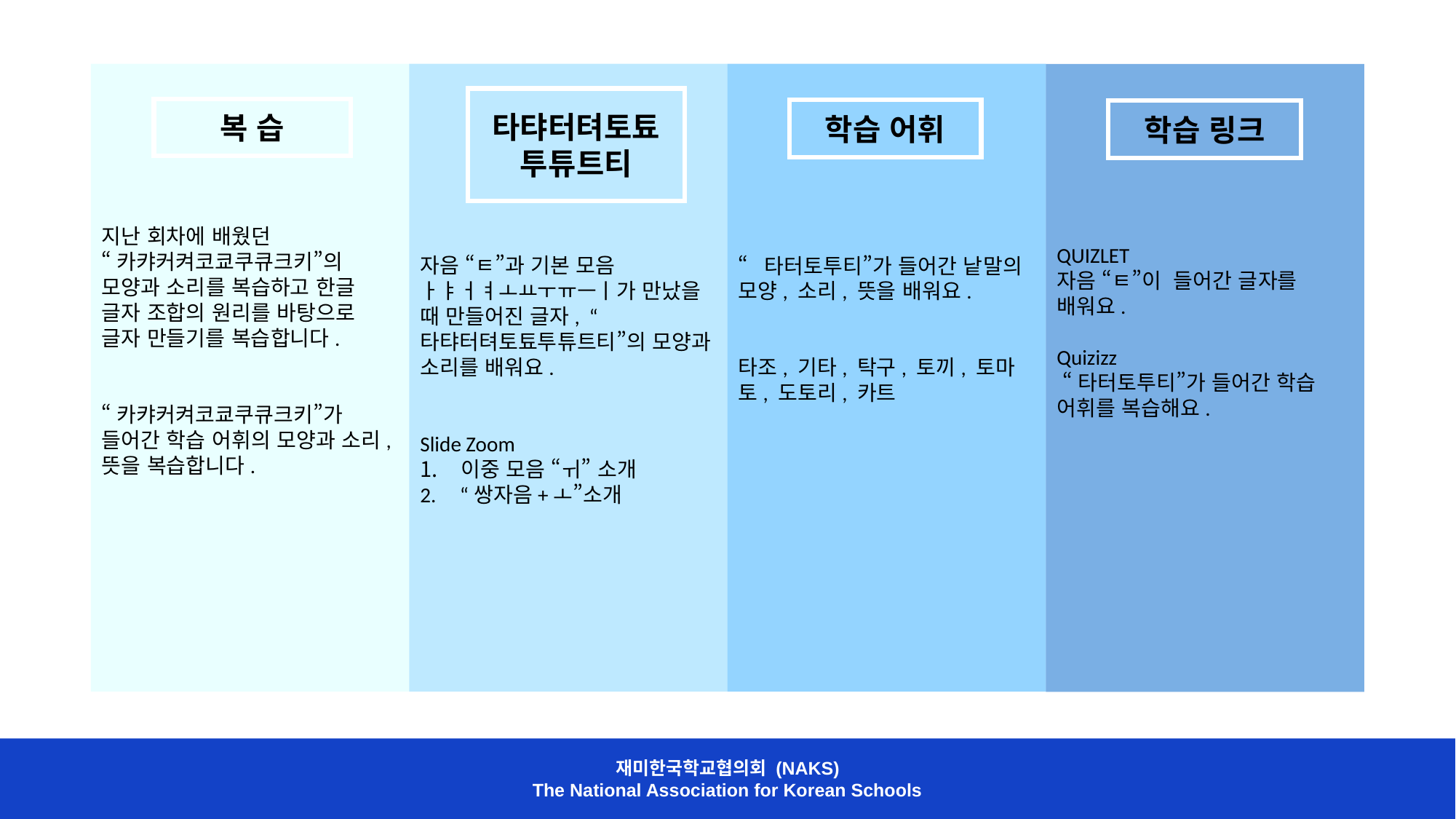

지난 회차에 배웠던
“카캬커켜코쿄쿠큐크키”의 모양과 소리를 복습하고 한글 글자 조합의 원리를 바탕으로 글자 만들기를 복습합니다.

“카캬커켜코쿄쿠큐크키”가 들어간 학습 어휘의 모양과 소리, 뜻을 복습합니다.

자음 “ㅌ”과 기본 모음 ㅏㅑㅓㅕㅗㅛㅜㅠㅡㅣ가 만났을 때 만들어진 글자,  “타탸터텨토툐투튜트티”의 모양과 소리를 배워요.

Slide Zoom
이중 모음 “ㅟ” 소개
2.     “쌍자음+ㅗ”소개

“타터토투티”가 들어간 낱말의 모양, 소리, 뜻을 배워요.

타조, 기타, 탁구, 토끼, 토마토, 도토리, 카트

찾

QUIZLET
자음 “ㅌ”이  들어간 글자를 배워요.

Quizizz
 “타터토투티”가 들어간 학습 어휘를 복습해요.

타탸터텨토툐투튜트티
복 습
학습 어휘
학습 링크
재미한국학교협의회 (NAKS)
The National Association for Korean Schools